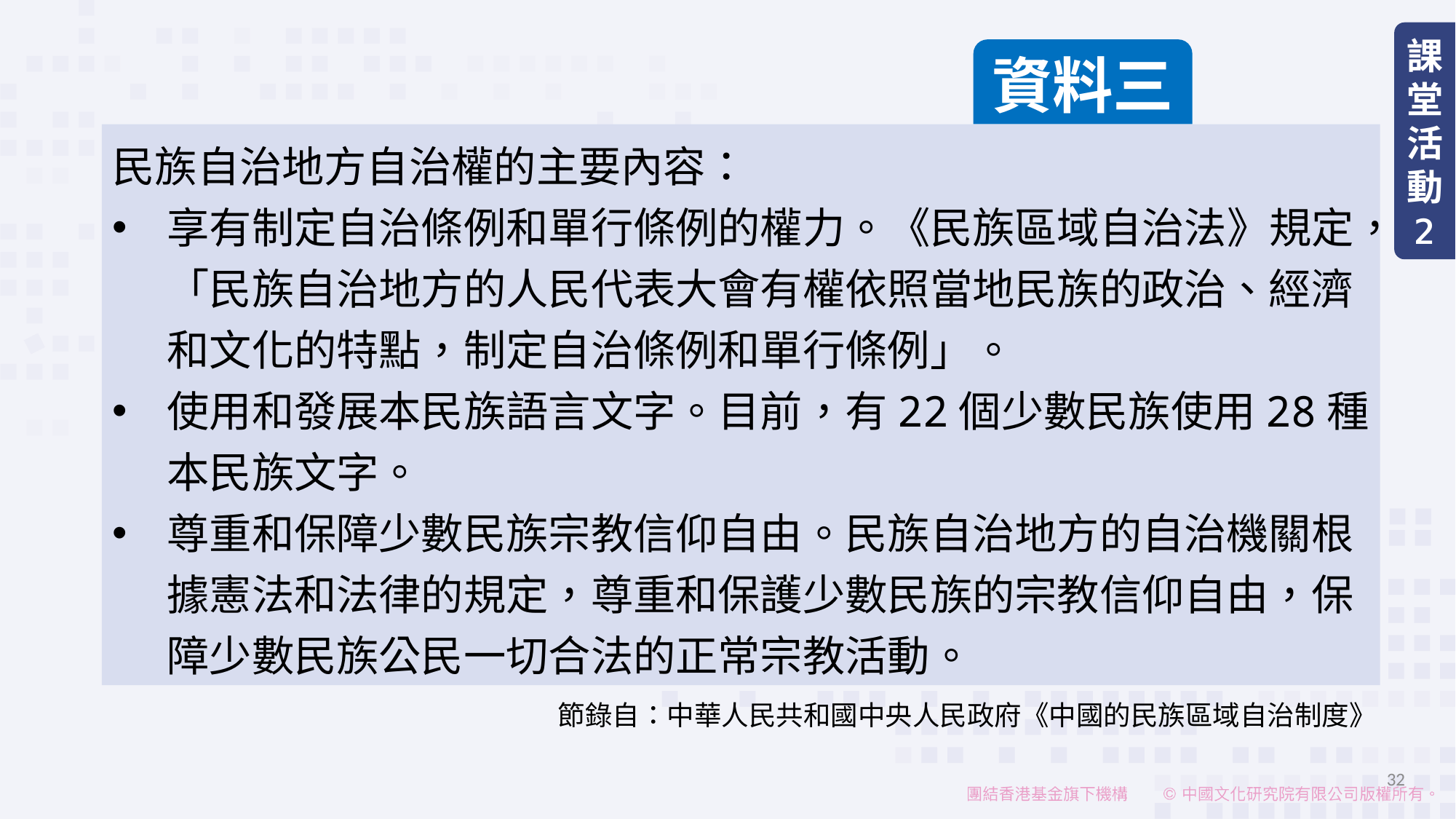

課堂活動
2
資料三

民族自治地方自治權的主要內容：
享有制定自治條例和單行條例的權力。《民族區域自治法》規定，「民族自治地方的人民代表大會有權依照當地民族的政治、經濟和文化的特點，制定自治條例和單行條例」。
使用和發展本民族語言文字。目前，有22個少數民族使用28種本民族文字。
尊重和保障少數民族宗教信仰自由。民族自治地方的自治機關根據憲法和法律的規定，尊重和保護少數民族的宗教信仰自由，保障少數民族公民一切合法的正常宗教活動。
節錄自：中華人民共和國中央人民政府《中國的民族區域自治制度》
32